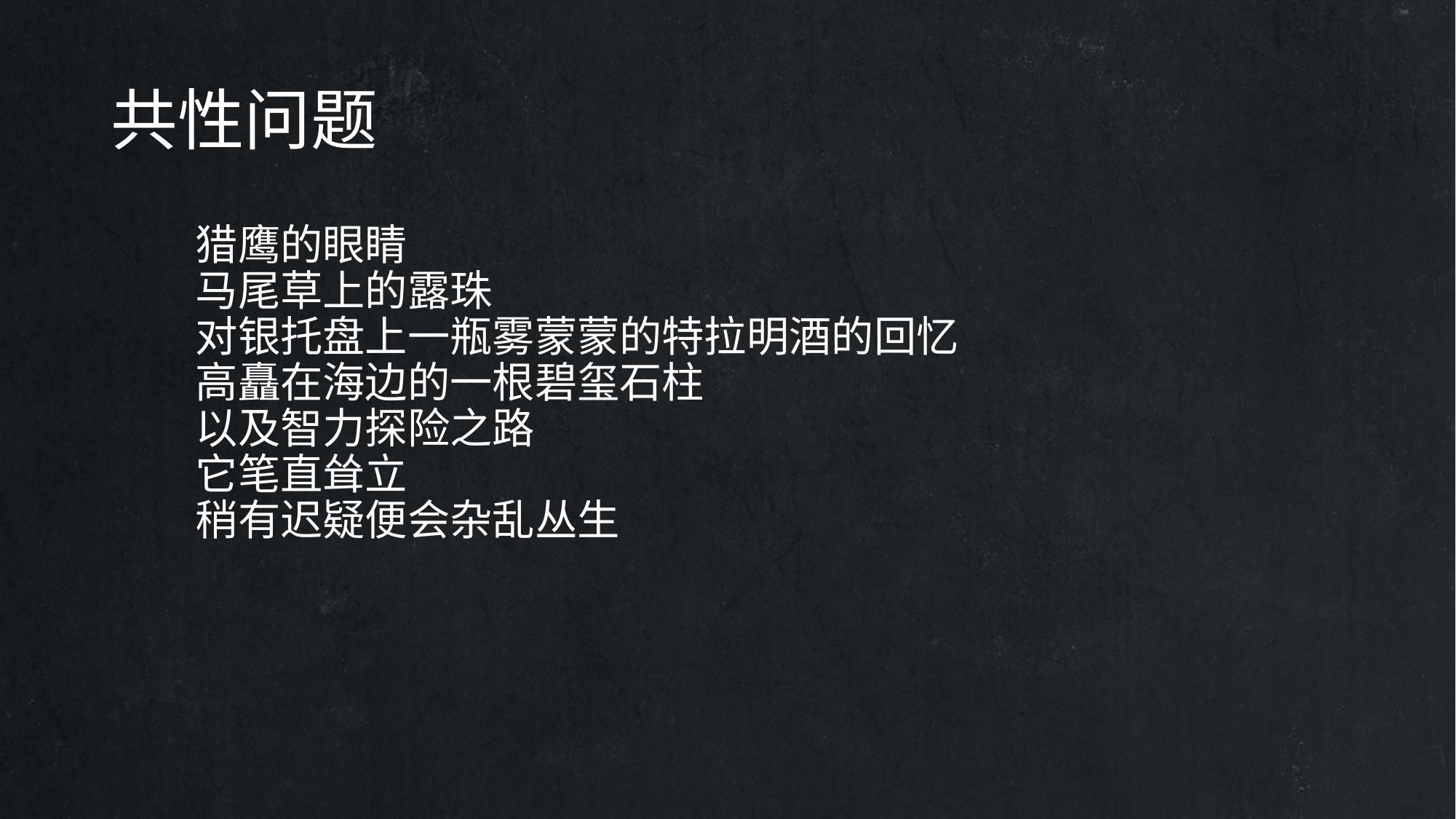

# 共性问题
　　猎鹰的眼睛
　　马尾草上的露珠
　　对银托盘上一瓶雾蒙蒙的特拉明酒的回忆
　　高矗在海边的一根碧玺石柱
　　以及智力探险之路
　　它笔直耸立
　　稍有迟疑便会杂乱丛生